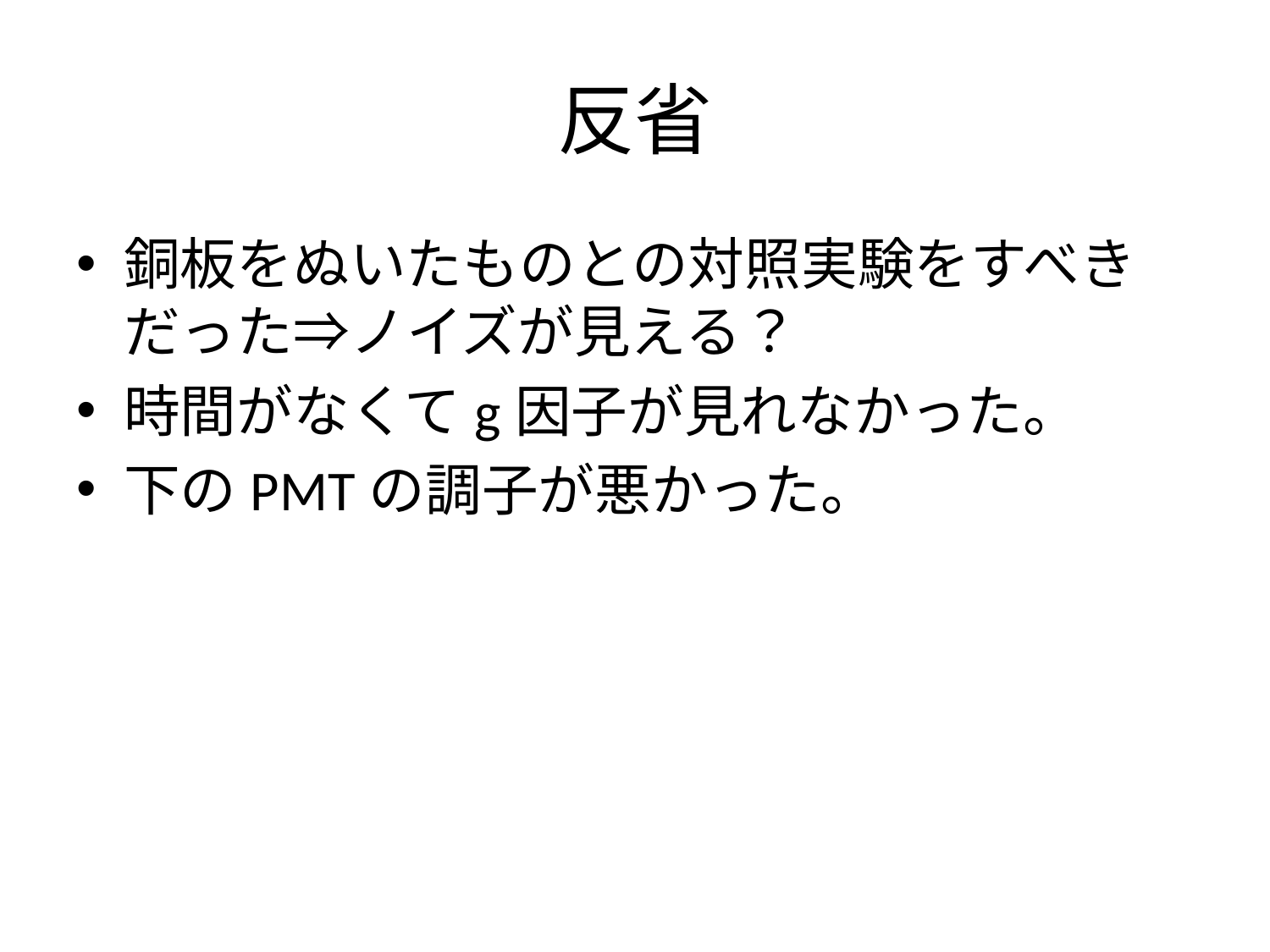

# 反省
銅板をぬいたものとの対照実験をすべきだった⇒ノイズが見える？
時間がなくてg因子が見れなかった。
下のPMTの調子が悪かった。